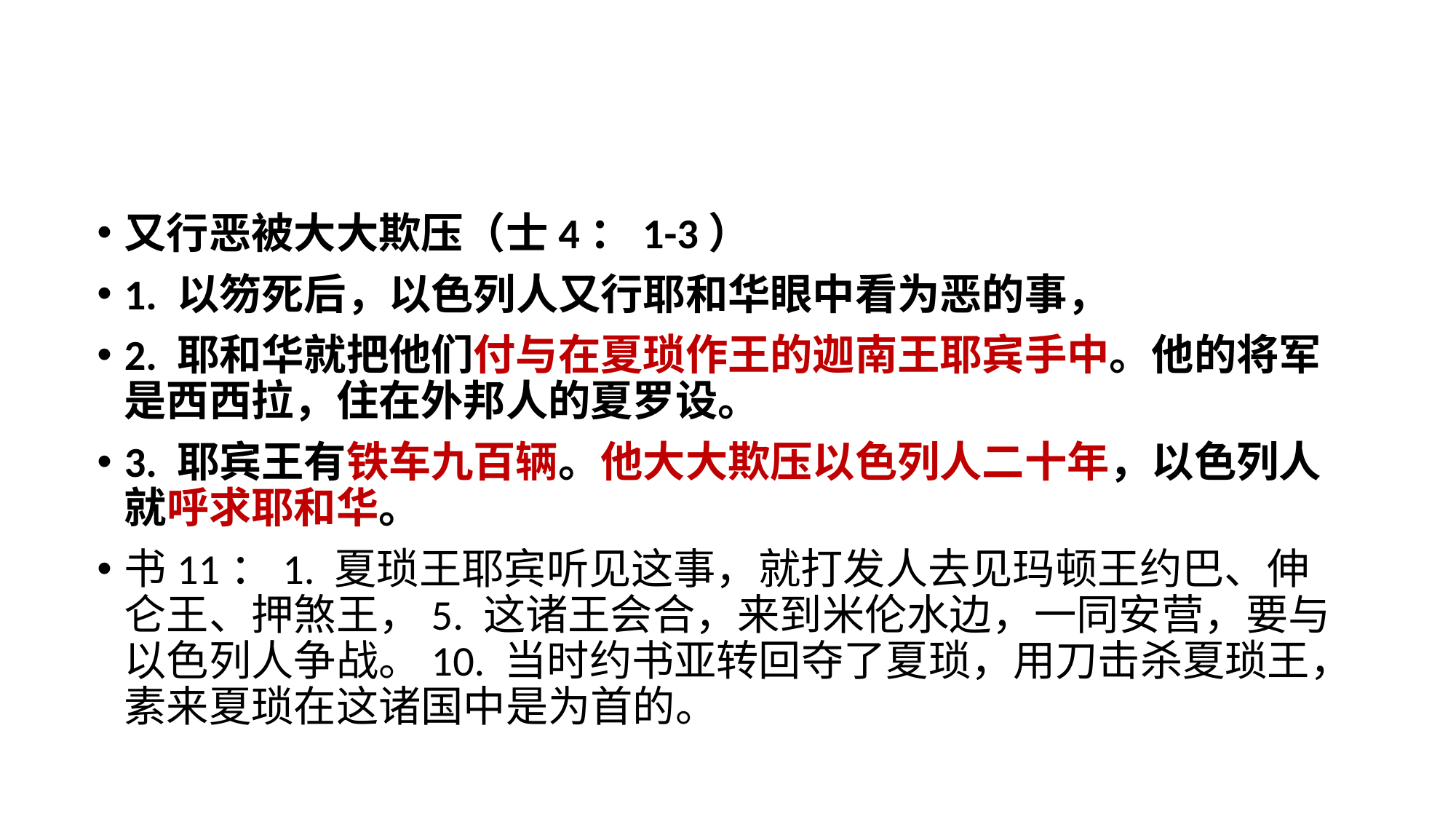

又行恶被大大欺压（士4：1-3）
1. 以笏死后，以色列人又行耶和华眼中看为恶的事，
2. 耶和华就把他们付与在夏琐作王的迦南王耶宾手中。他的将军是西西拉，住在外邦人的夏罗设。
3. 耶宾王有铁车九百辆。他大大欺压以色列人二十年，以色列人就呼求耶和华。
书11：1. 夏琐王耶宾听见这事，就打发人去见玛顿王约巴、伸仑王、押煞王，5. 这诸王会合，来到米伦水边，一同安营，要与以色列人争战。10. 当时约书亚转回夺了夏琐，用刀击杀夏琐王，素来夏琐在这诸国中是为首的。